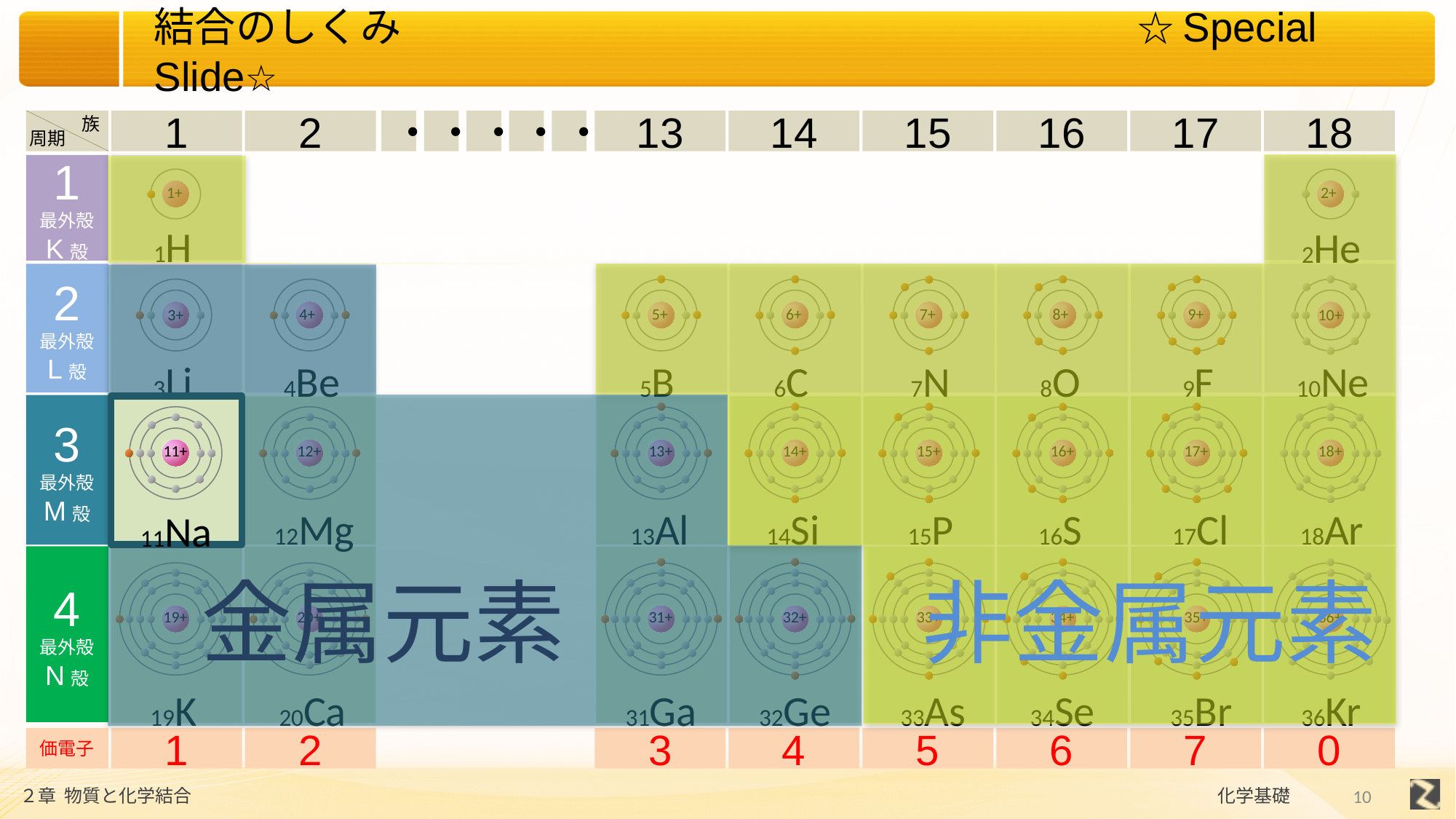

族

1
2
・
・
・
・
・
13
14
15
16
17
18
周期

1
最外殻
K殻

1+

2+

1H
2He
2
最外殻
L殻

10+

3+

4+

5+

7+

8+

9+

6+

4Be
5B
6C
7N
8O
9F
10Ne
3Li
3
最外殻
M殻

18+

11+

12+

13+

14+

15+

16+

17+

12Mg
13Al
14Si
15P
16S
17Cl
18Ar
11Na
4
最外殻
N殻

36+
金属元素
非金属元素

19+

20+

31+

32+

33+

34+

35+

19K
20Ca
31Ga
32Ge
33As
34Se
35Br
36Kr
価電子
1
2
3
4
5
6
7
0

11+

11Na